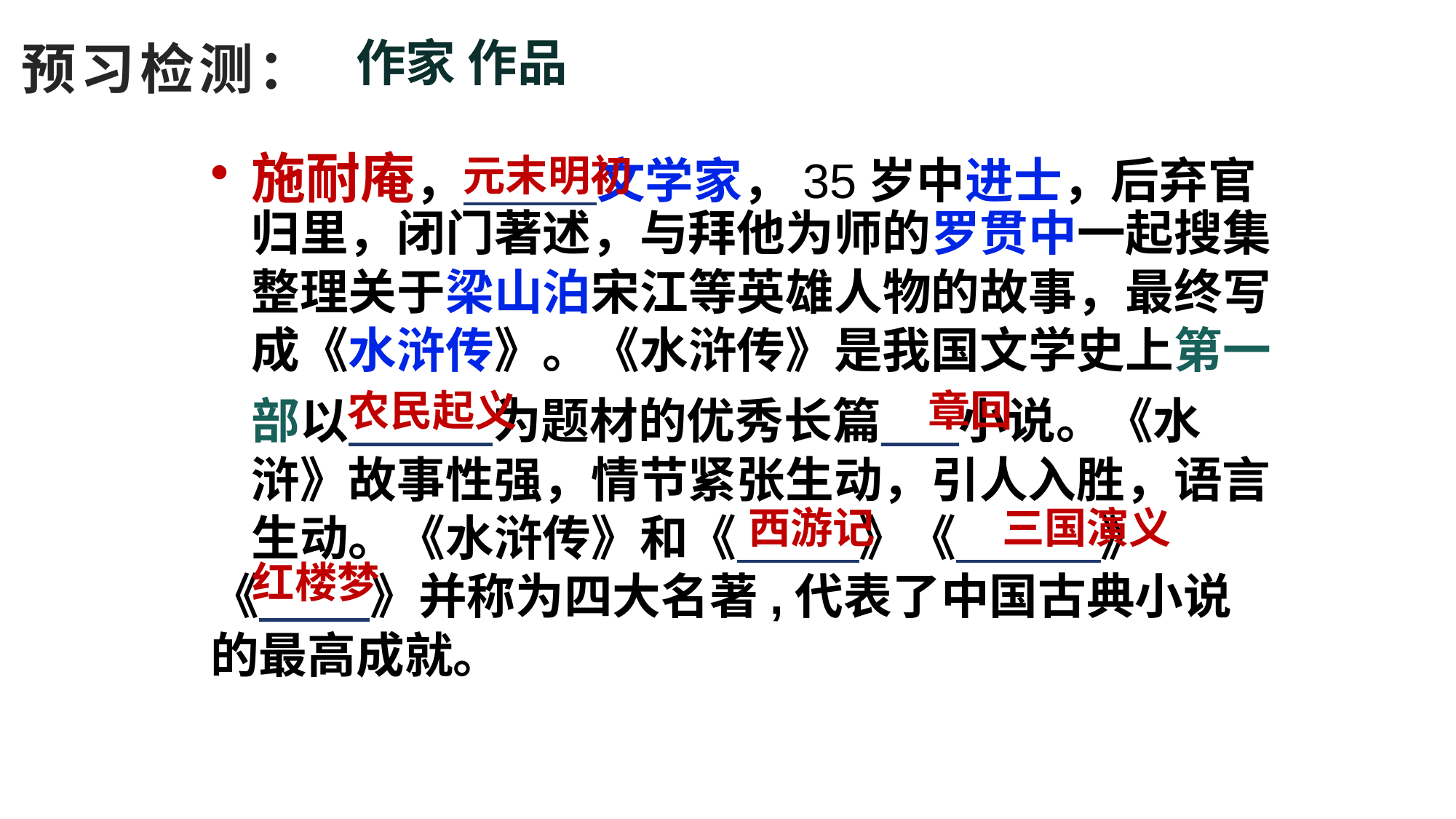

作家 作品
预习检测：
元末明初
施耐庵，            文学家，35岁中进士，后弃官归里，闭门著述，与拜他为师的罗贯中一起搜集整理关于梁山泊宋江等英雄人物的故事，最终写成《水浒传》。《水浒传》是我国文学史上第一部以             为题材的优秀长篇       小说。《水浒》故事性强，情节紧张生动，引人入胜，语言生动。《水浒传》和《           》《             》
《          》并称为四大名著,代表了中国古典小说的最高成就。
章回
农民起义
西游记
三国演义
红楼梦